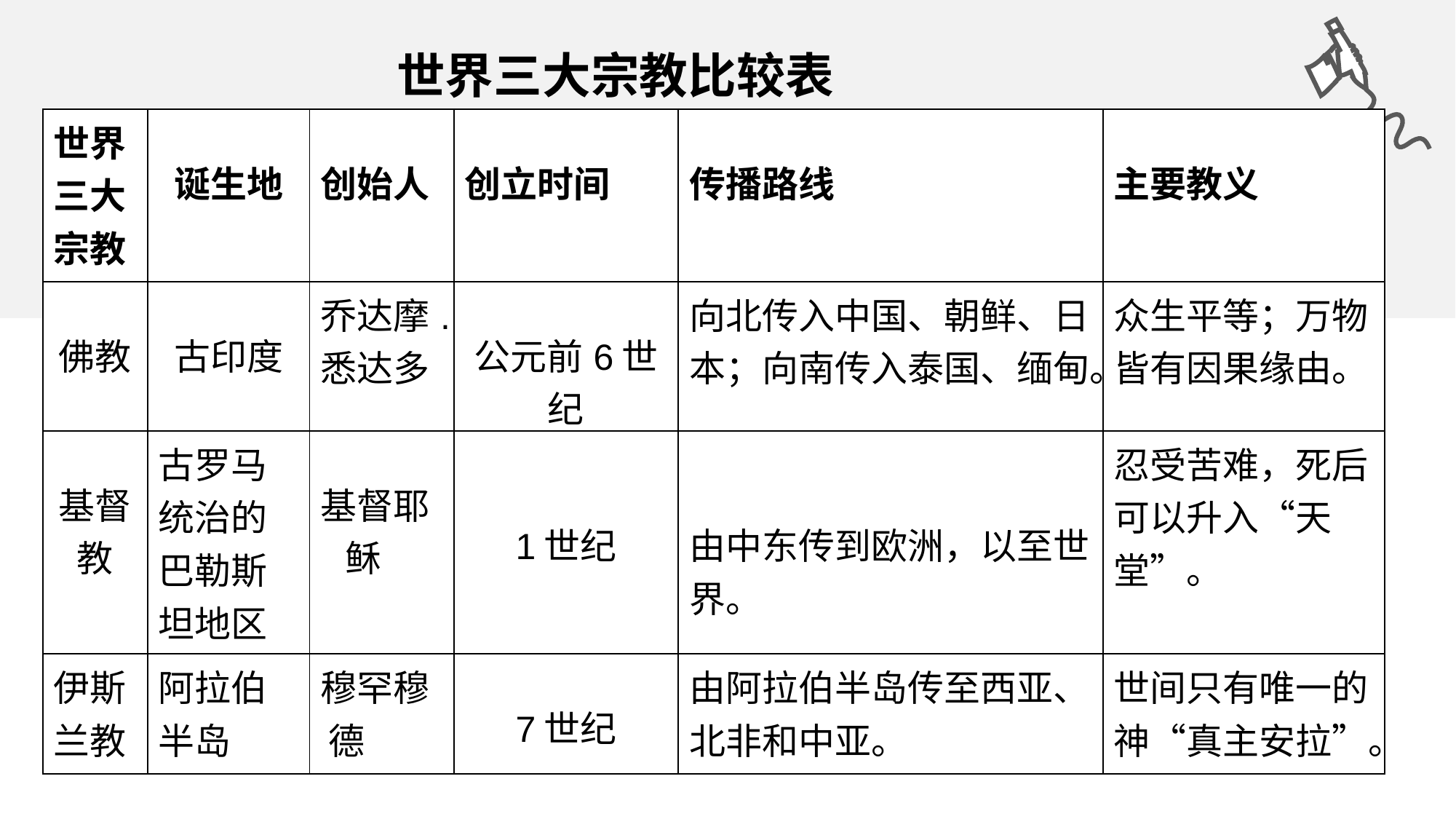

世界三大宗教比较表
| 世界三大宗教 | 诞生地 | 创始人 | 创立时间 | 传播路线 | 主要教义 |
| --- | --- | --- | --- | --- | --- |
| 佛教 | 古印度 | 乔达摩.悉达多 | 公元前6世纪 | 向北传入中国、朝鲜、日本；向南传入泰国、缅甸。 | 众生平等；万物皆有因果缘由。 |
| 基督教 | 古罗马统治的巴勒斯坦地区 | 基督耶 稣 | 1世纪 | 由中东传到欧洲，以至世界。 | 忍受苦难，死后可以升入“天堂”。 |
| 伊斯兰教 | 阿拉伯半岛 | 穆罕穆 德 | 7世纪 | 由阿拉伯半岛传至西亚、北非和中亚。 | 世间只有唯一的神“真主安拉”。 |